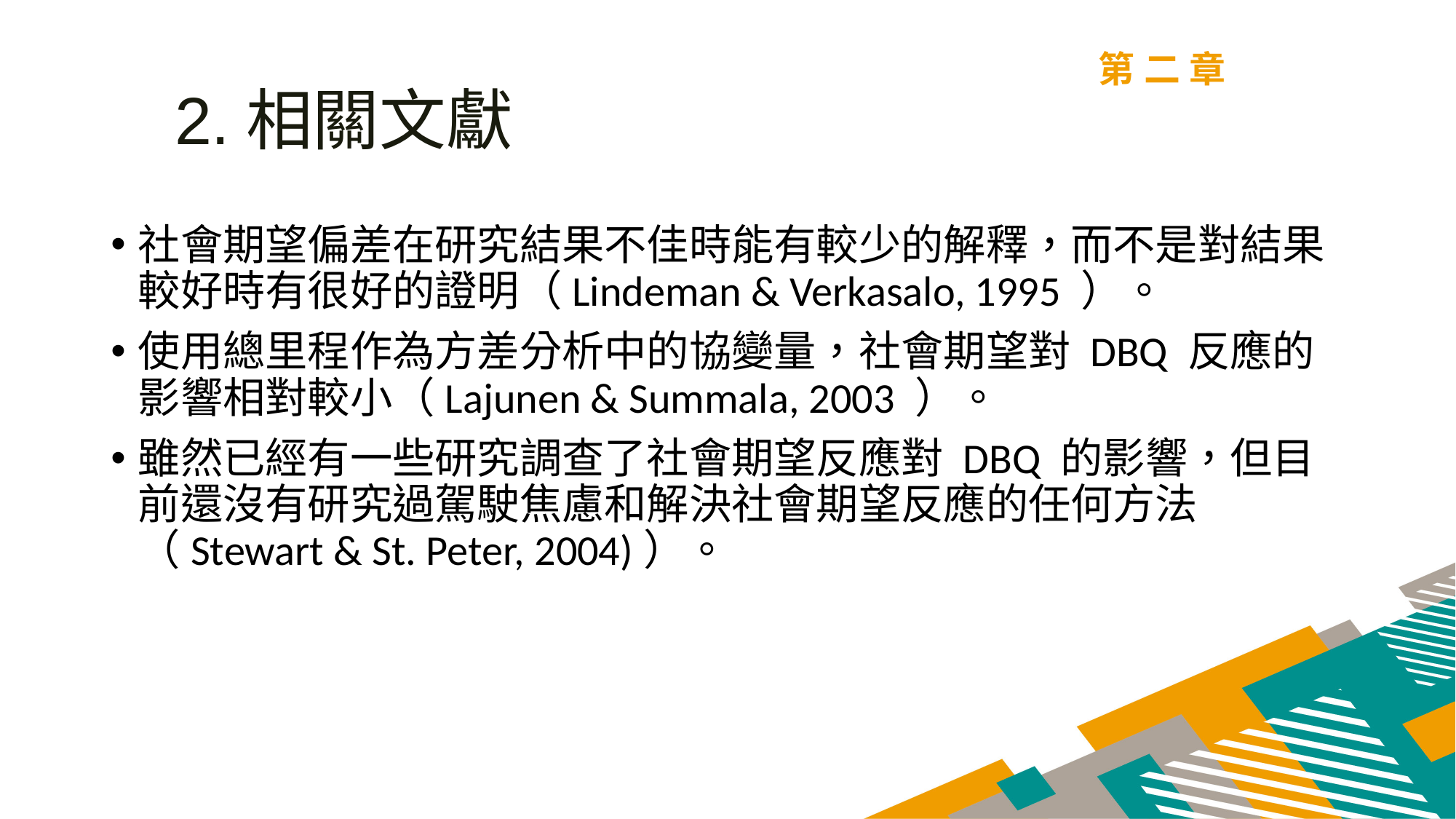

第二章
2.相關文獻
社會期望偏差在研究結果不佳時能有較少的解釋，而不是對結果較好時有很好的證明（Lindeman & Verkasalo, 1995 ）。
使用總里程作為方差分析中的協變量，社會期望對 DBQ 反應的影響相對較小（Lajunen & Summala, 2003 ）。
雖然已經有一些研究調查了社會期望反應對 DBQ 的影響，但目前還沒有研究過駕駛焦慮和解決社會期望反應的任何方法（Stewart & St. Peter, 2004)）。